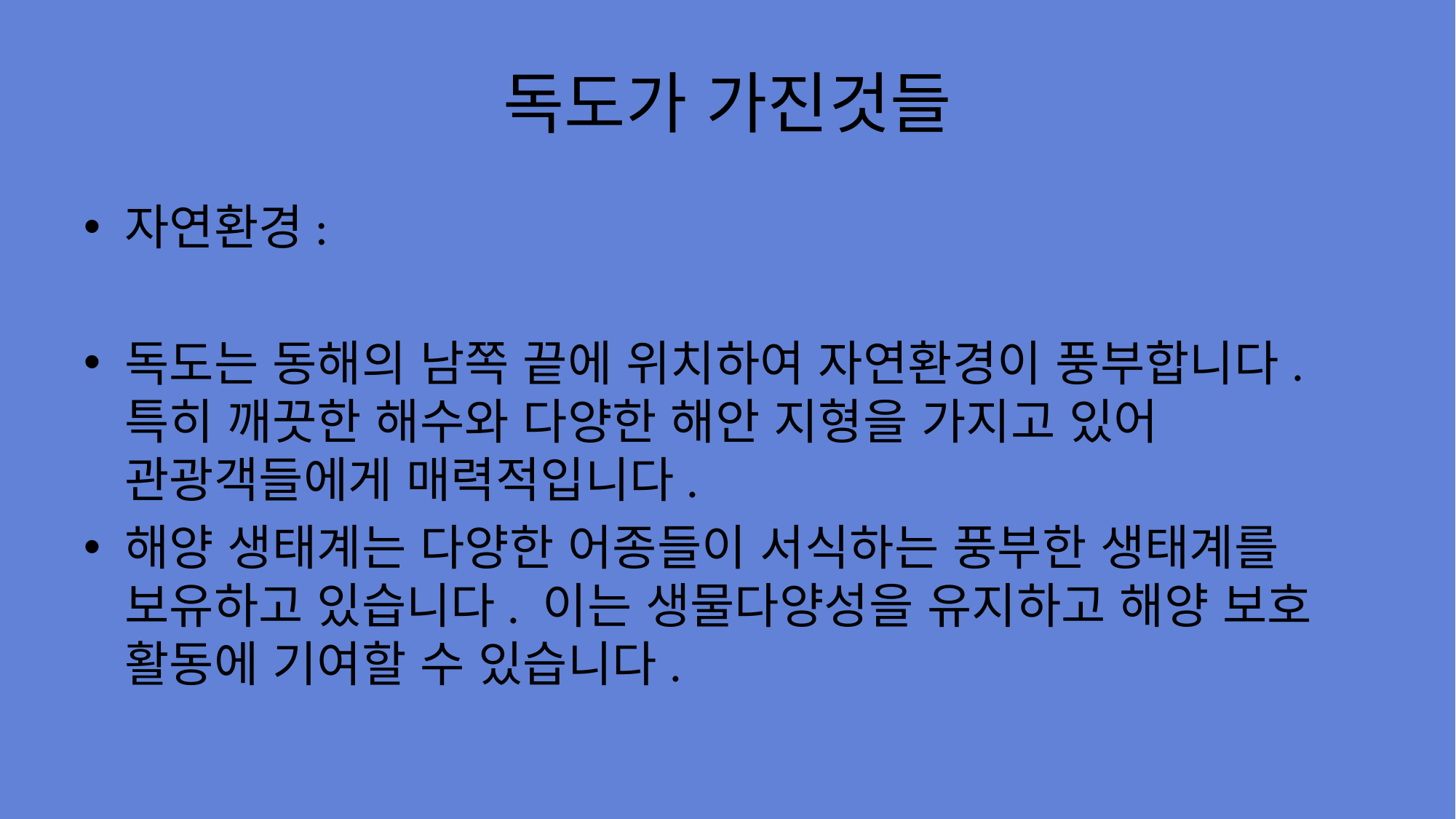

# 독도가 가진것들
자연환경:

독도는 동해의 남쪽 끝에 위치하여 자연환경이 풍부합니다. 특히 깨끗한 해수와 다양한 해안 지형을 가지고 있어 관광객들에게 매력적입니다.
해양 생태계는 다양한 어종들이 서식하는 풍부한 생태계를 보유하고 있습니다. 이는 생물다양성을 유지하고 해양 보호 활동에 기여할 수 있습니다.